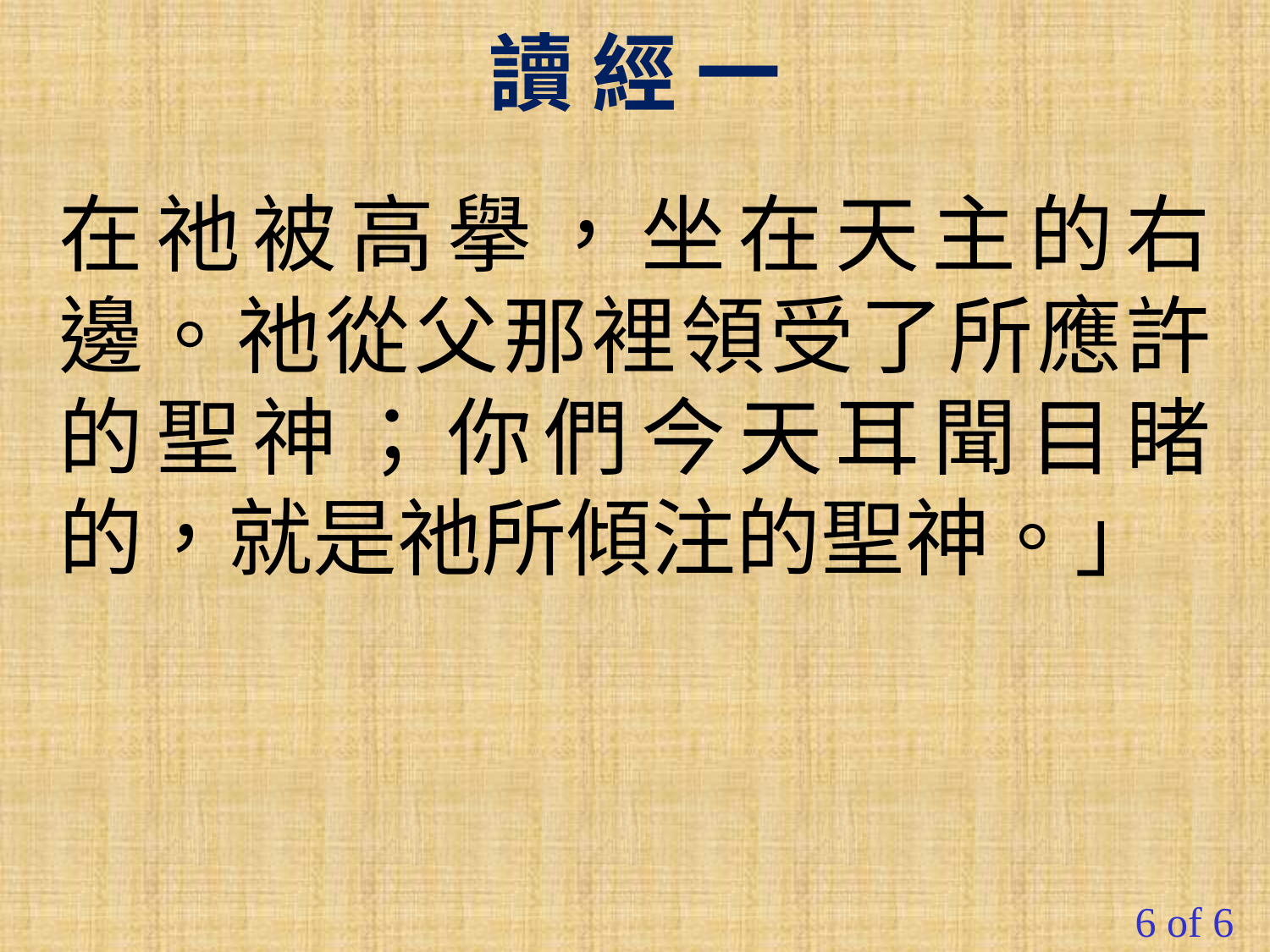

讀 經 一

在祂被高擧，坐在天主的右邊。祂從父那裡領受了所應許的聖神；你們今天耳聞目睹的，就是祂所傾注的聖神。」
#
6 of 6